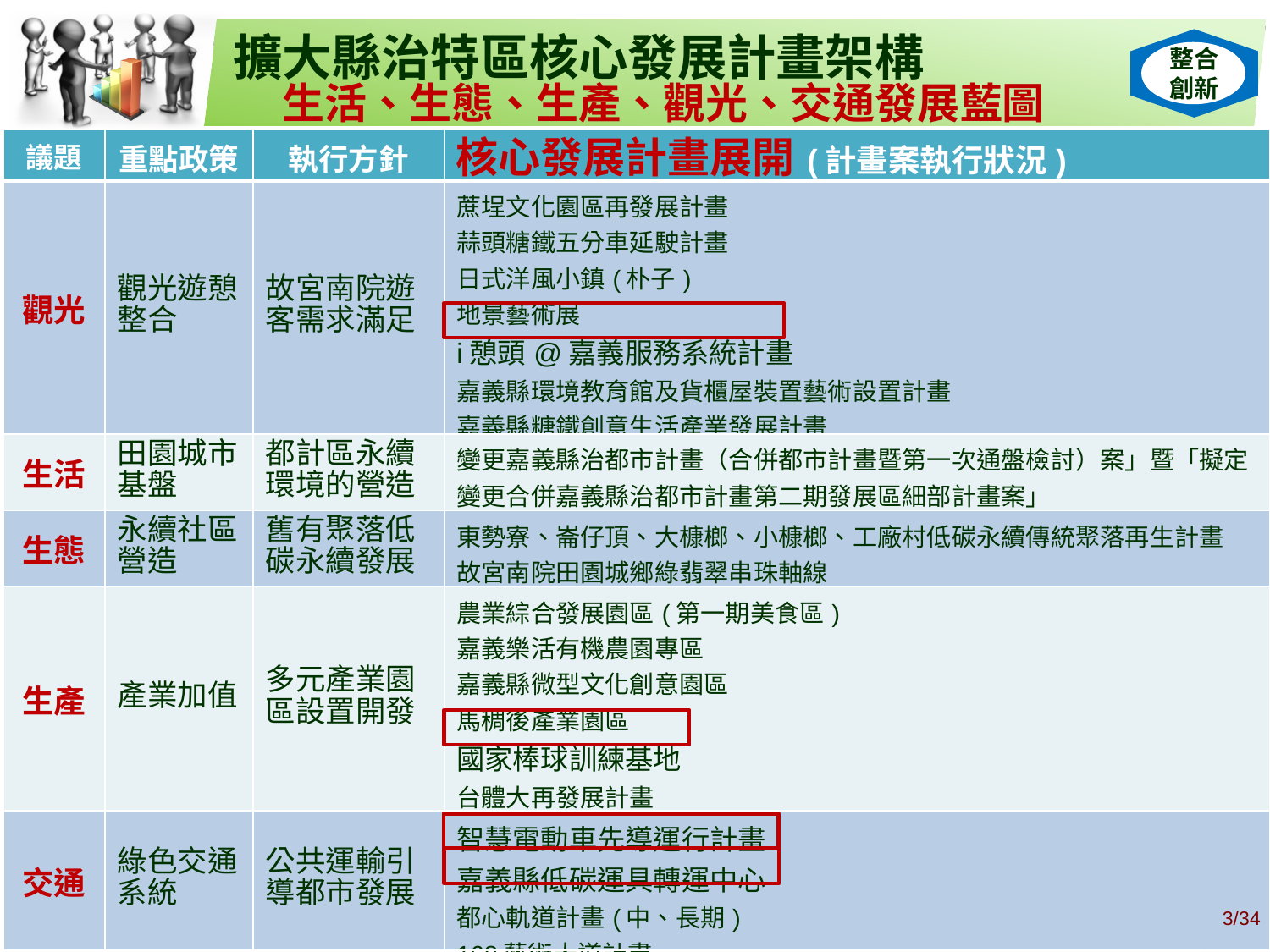

擴大縣治特區核心發展計畫架構
生活、生態、生產、觀光、交通發展藍圖

整合
創新
核心發展計畫展開
| 議題 | 重點政策 | 執行方針 | (計畫案執行狀況) |
| --- | --- | --- | --- |
| 觀光 | 觀光遊憩整合 | 故宮南院遊客需求滿足 | 蔗埕文化園區再發展計畫 蒜頭糖鐵五分車延駛計畫 日式洋風小鎮(朴子) 地景藝術展 i憩頭@嘉義服務系統計畫 嘉義縣環境教育館及貨櫃屋裝置藝術設置計畫 嘉義縣糖鐵創意生活產業發展計畫 嘉好味幸福饗宴嘉義縣在地食材美食整合輔導發展計畫 |
| 生活 | 田園城市基盤 | 都計區永續環境的營造 | 變更嘉義縣治都市計畫（合併都市計畫暨第一次通盤檢討）案」暨「擬定變更合併嘉義縣治都市計畫第二期發展區細部計畫案」 |
| 生態 | 永續社區營造 | 舊有聚落低碳永續發展 | 東勢寮、崙仔頂、大槺榔、小槺榔、工廠村低碳永續傳統聚落再生計畫 故宮南院田園城鄉綠翡翠串珠軸線 |
| 生產 | 產業加值 | 多元產業園區設置開發 | 農業綜合發展園區(第一期美食區) 嘉義樂活有機農園專區 嘉義縣微型文化創意園區 馬稠後產業園區 國家棒球訓練基地 台體大再發展計畫 食安大樓興建計畫 |
| 交通 | 綠色交通系統 | 公共運輸引導都市發展 | 智慧電動車先導運行計畫 嘉義縣低碳運具轉運中心 都心軌道計畫(中、長期) 168藝術大道計畫 |

3/34